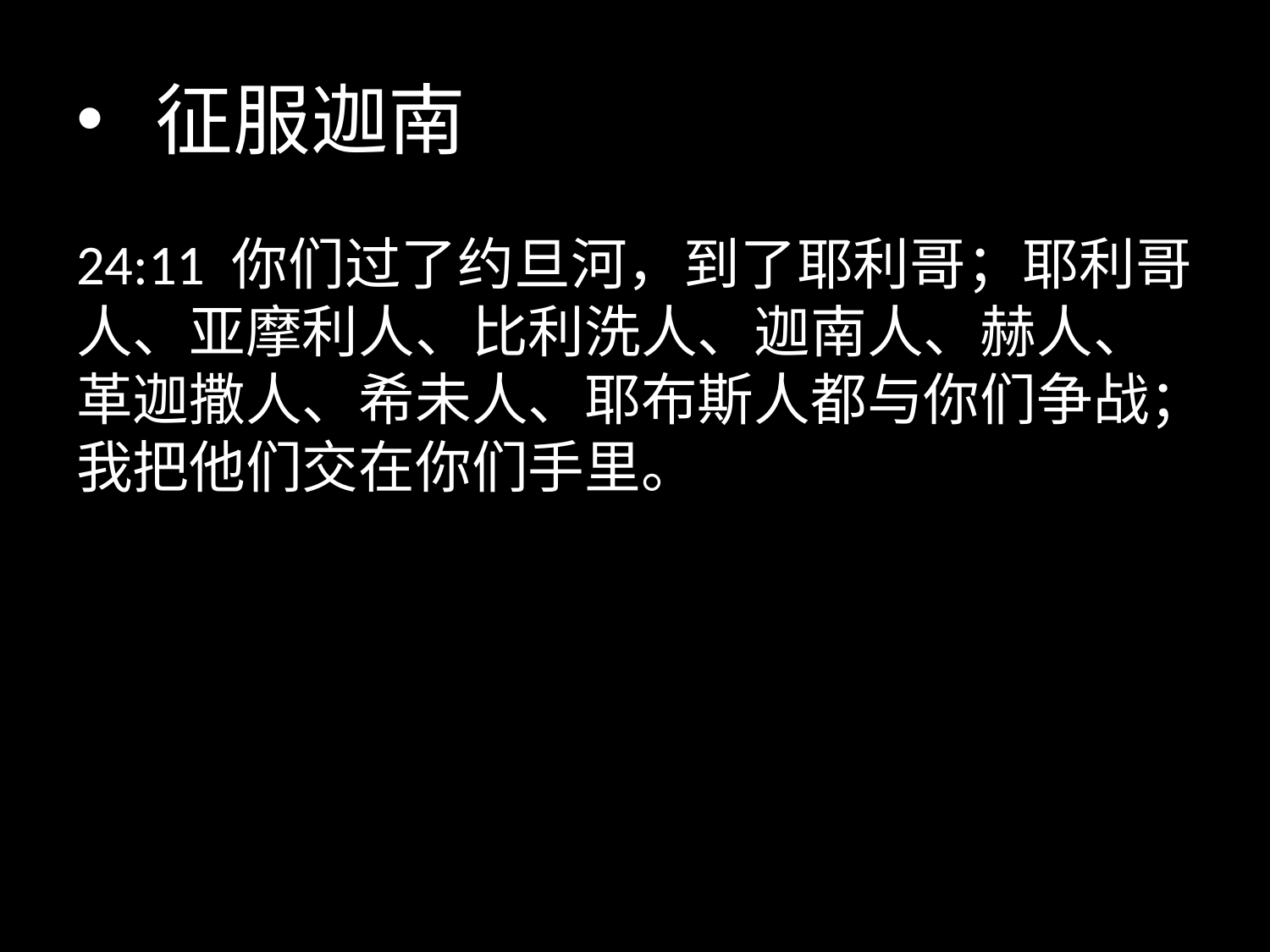

# 征服迦南
24:11 你们过了约旦河，到了耶利哥；耶利哥人、亚摩利人、比利洗人、迦南人、赫人、革迦撒人、希未人、耶布斯人都与你们争战；我把他们交在你们手里。